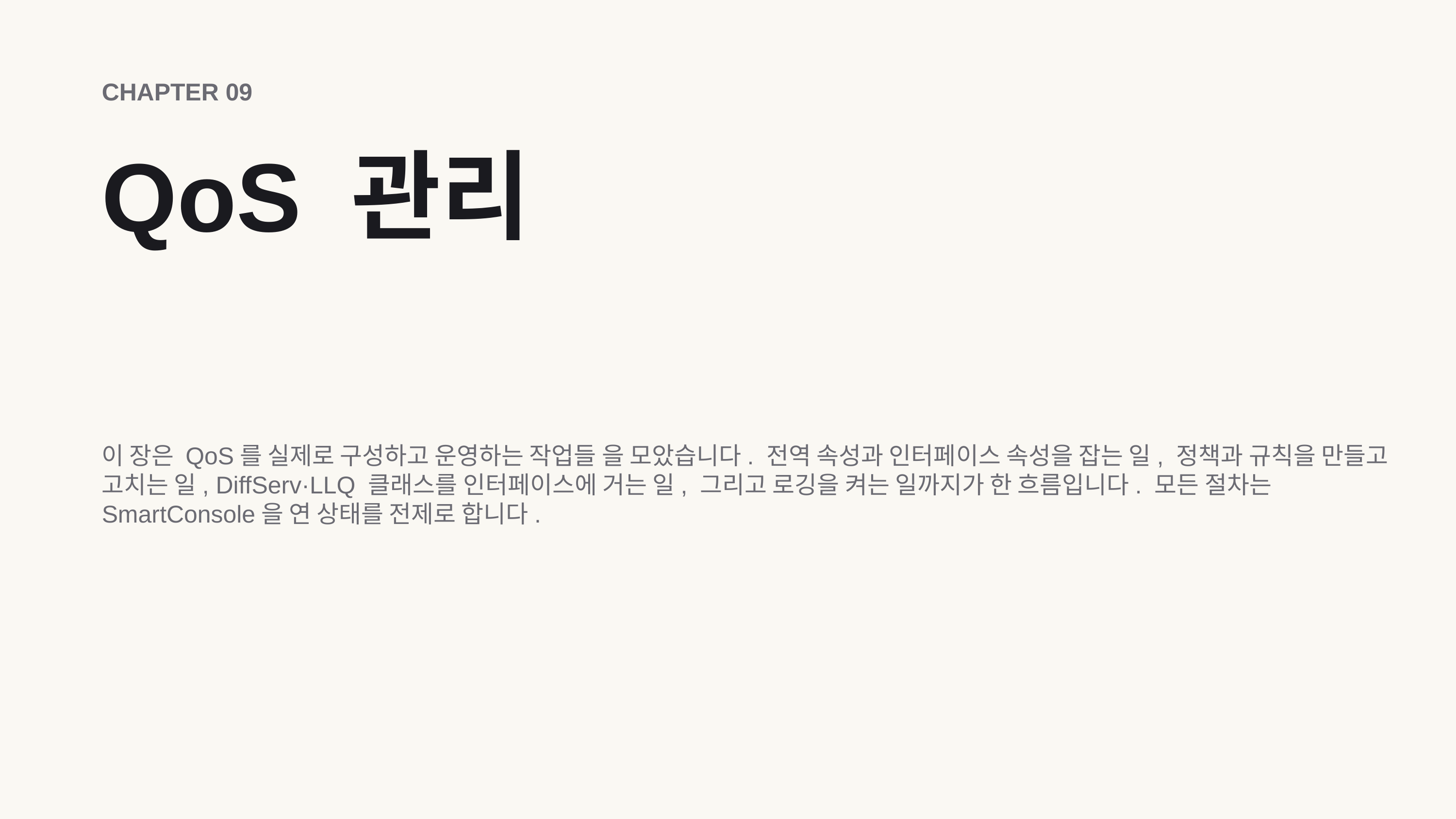

CHAPTER 09
QoS 관리
이 장은 QoS를 실제로 구성하고 운영하는 작업들 을 모았습니다. 전역 속성과 인터페이스 속성을 잡는 일, 정책과 규칙을 만들고 고치는 일, DiffServ·LLQ 클래스를 인터페이스에 거는 일, 그리고 로깅을 켜는 일까지가 한 흐름입니다. 모든 절차는 SmartConsole을 연 상태를 전제로 합니다.